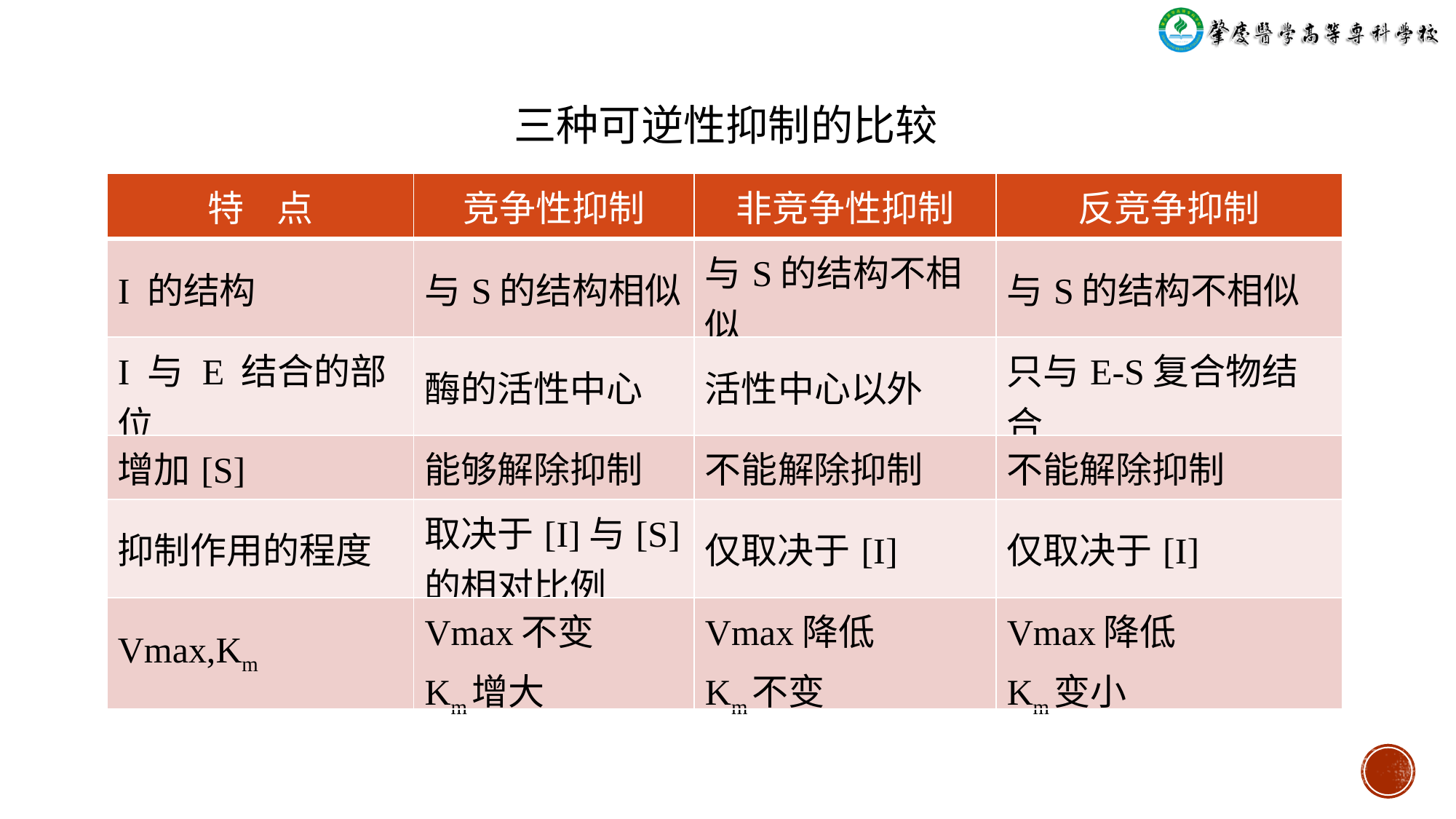

# 三种可逆性抑制的比较
| 特 点 | 竞争性抑制 | 非竞争性抑制 | 反竞争抑制 |
| --- | --- | --- | --- |
| I 的结构 | 与S的结构相似 | 与S的结构不相似 | 与S的结构不相似 |
| I 与 E 结合的部位 | 酶的活性中心 | 活性中心以外 | 只与E-S复合物结合 |
| 增加[S] | 能够解除抑制 | 不能解除抑制 | 不能解除抑制 |
| 抑制作用的程度 | 取决于[I]与[S]的相对比例 | 仅取决于[I] | 仅取决于[I] |
| Vmax,Km | Vmax不变 Km增大 | Vmax降低 Km不变 | Vmax降低 Km变小 |